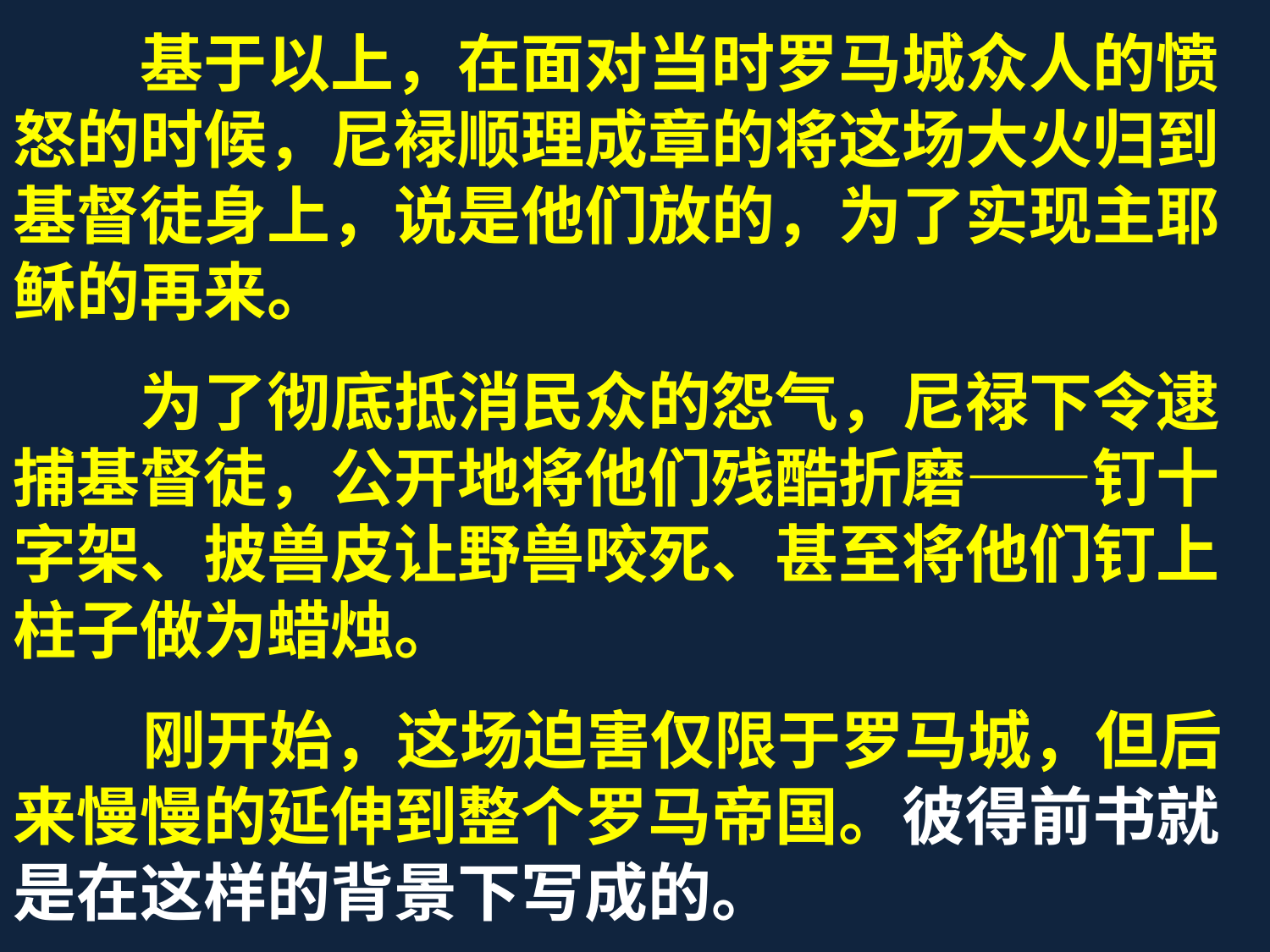

基于以上，在面对当时罗马城众人的愤怒的时候，尼䘵顺理成章的将这场大火归到基督徒身上，说是他们放的，为了实现主耶稣的再来。

	为了彻底抵消民众的怨气，尼禄下令逮捕基督徒，公开地将他们残酷折磨——钉十字架、披兽皮让野兽咬死、甚至将他们钉上柱子做为蜡烛。

        刚开始，这场迫害仅限于罗马城，但后来慢慢的延伸到整个罗马帝国。彼得前书就是在这样的背景下写成的。